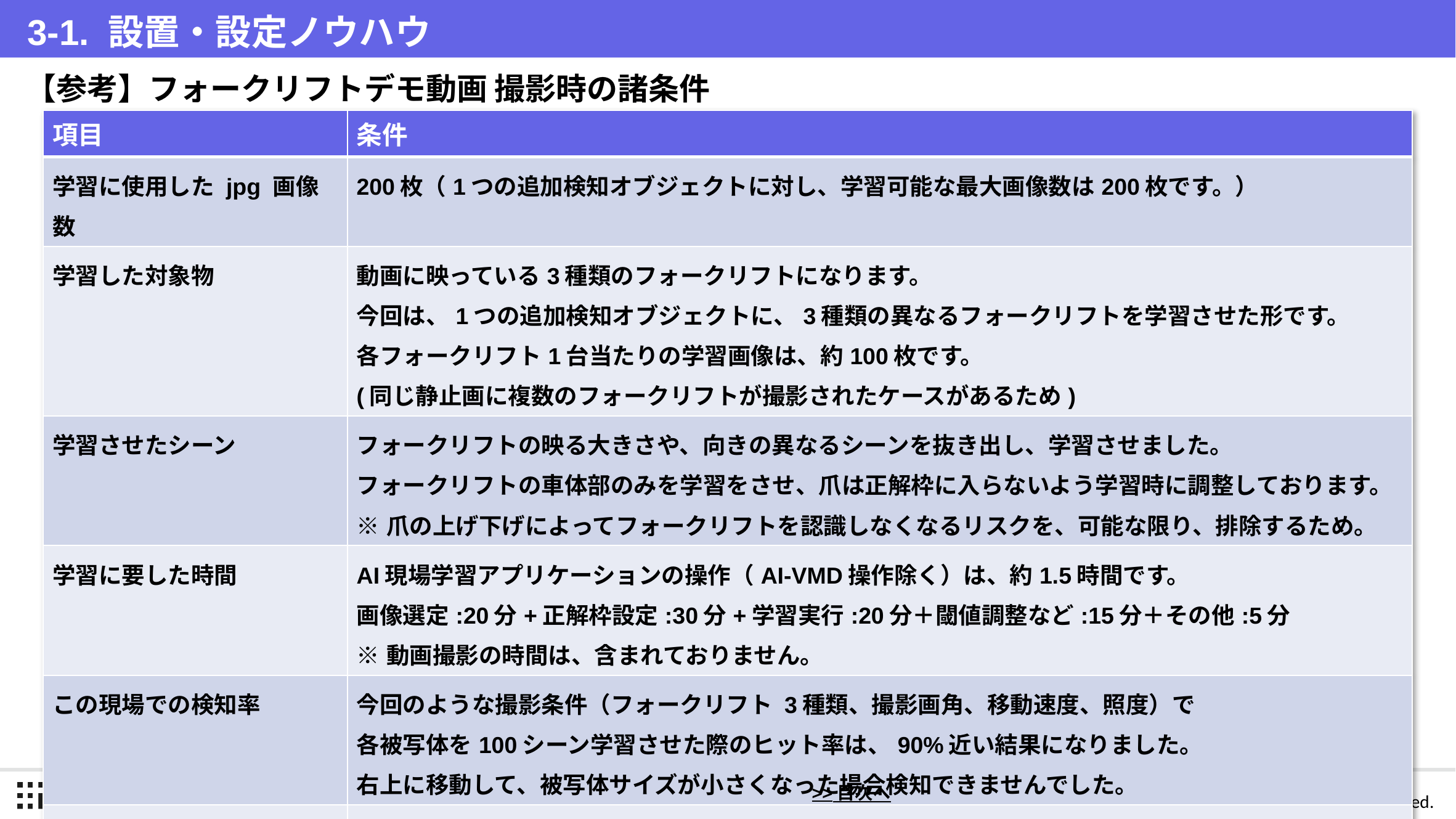

# 3-1. 設置・設定ノウハウ
【参考】フォークリフトデモ動画 撮影時の諸条件
| 項目 | 条件 |
| --- | --- |
| 学習に使用した jpg 画像数 | 200枚（1つの追加検知オブジェクトに対し、学習可能な最大画像数は200枚です。） |
| 学習した対象物 | 動画に映っている3種類のフォークリフトになります。 今回は、1つの追加検知オブジェクトに、3種類の異なるフォークリフトを学習させた形です。 各フォークリフト1台当たりの学習画像は、約100枚です。 (同じ静止画に複数のフォークリフトが撮影されたケースがあるため) |
| 学習させたシーン | フォークリフトの映る大きさや、向きの異なるシーンを抜き出し、学習させました。 フォークリフトの車体部のみを学習をさせ、爪は正解枠に入らないよう学習時に調整しております。 ※爪の上げ下げによってフォークリフトを認識しなくなるリスクを、可能な限り、排除するため。 |
| 学習に要した時間 | AI現場学習アプリケーションの操作（AI-VMD操作除く）は、約1.5時間です。 画像選定:20分+正解枠設定:30分+学習実行:20分＋閾値調整など:15分＋その他:5分 ※動画撮影の時間は、含まれておりません。 |
| この現場での検知率 | 今回のような撮影条件（フォークリフト 3種類、撮影画角、移動速度、照度）で 各被写体を100シーン学習させた際のヒット率は、90%近い結果になりました。 右上に移動して、被写体サイズが小さくなった場合検知できませんでした。 |
| 検知率が上下する条件 | ・対象の検知物が撮影（画像認識）される枚数。 ・検知物のサイズ、移動速度、照度 ・学習させたシーンとの合致率 |
>> 目次へ